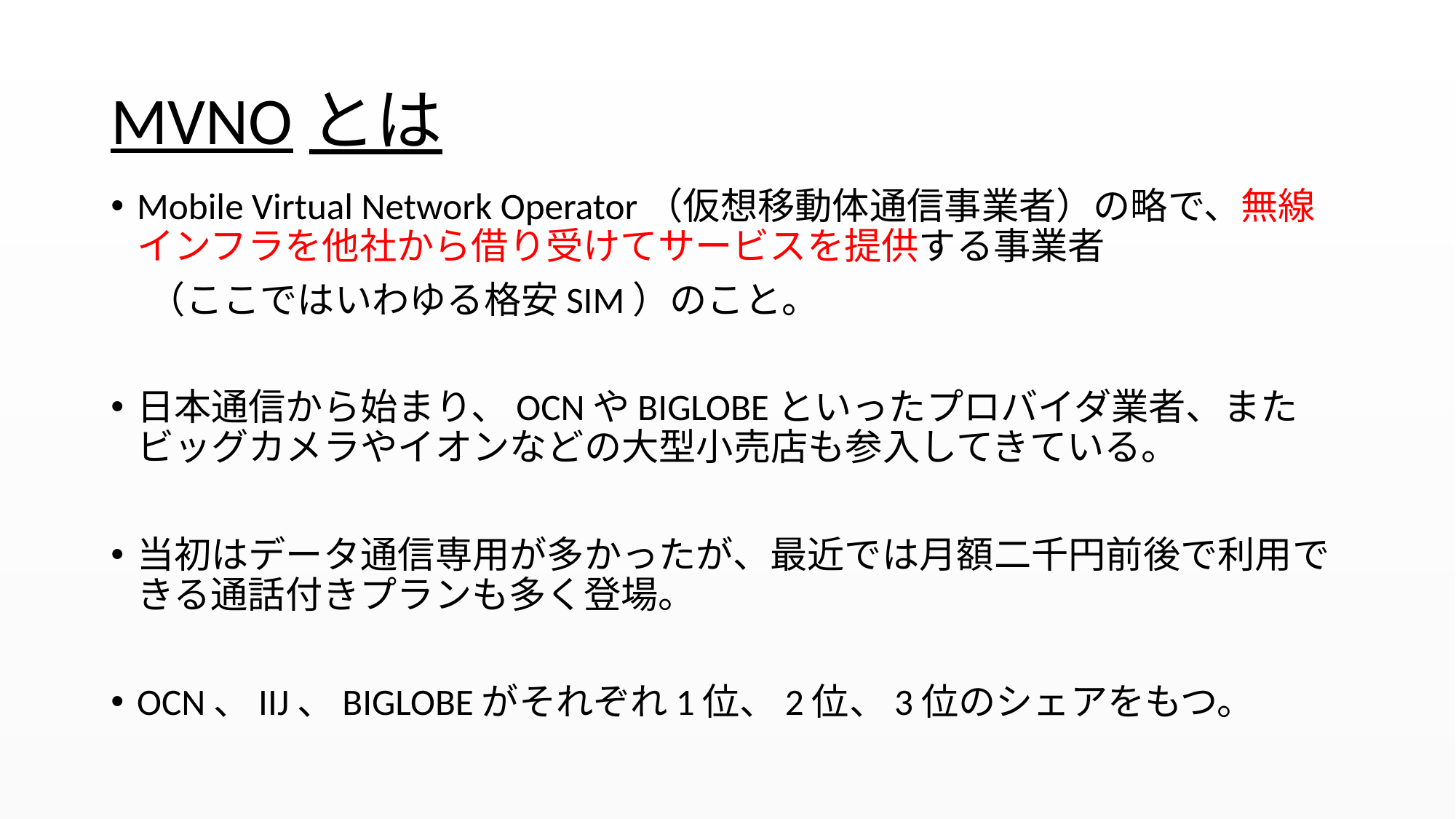

# MVNOとは
Mobile Virtual Network Operator（仮想移動体通信事業者）の略で、無線インフラを他社から借り受けてサービスを提供する事業者
　（ここではいわゆる格安SIM）のこと。

日本通信から始まり、OCNやBIGLOBEといったプロバイダ業者、またビッグカメラやイオンなどの大型小売店も参入してきている。

当初はデータ通信専用が多かったが、最近では月額二千円前後で利用できる通話付きプランも多く登場。

OCN、IIJ、BIGLOBEがそれぞれ1位、2位、3位のシェアをもつ。